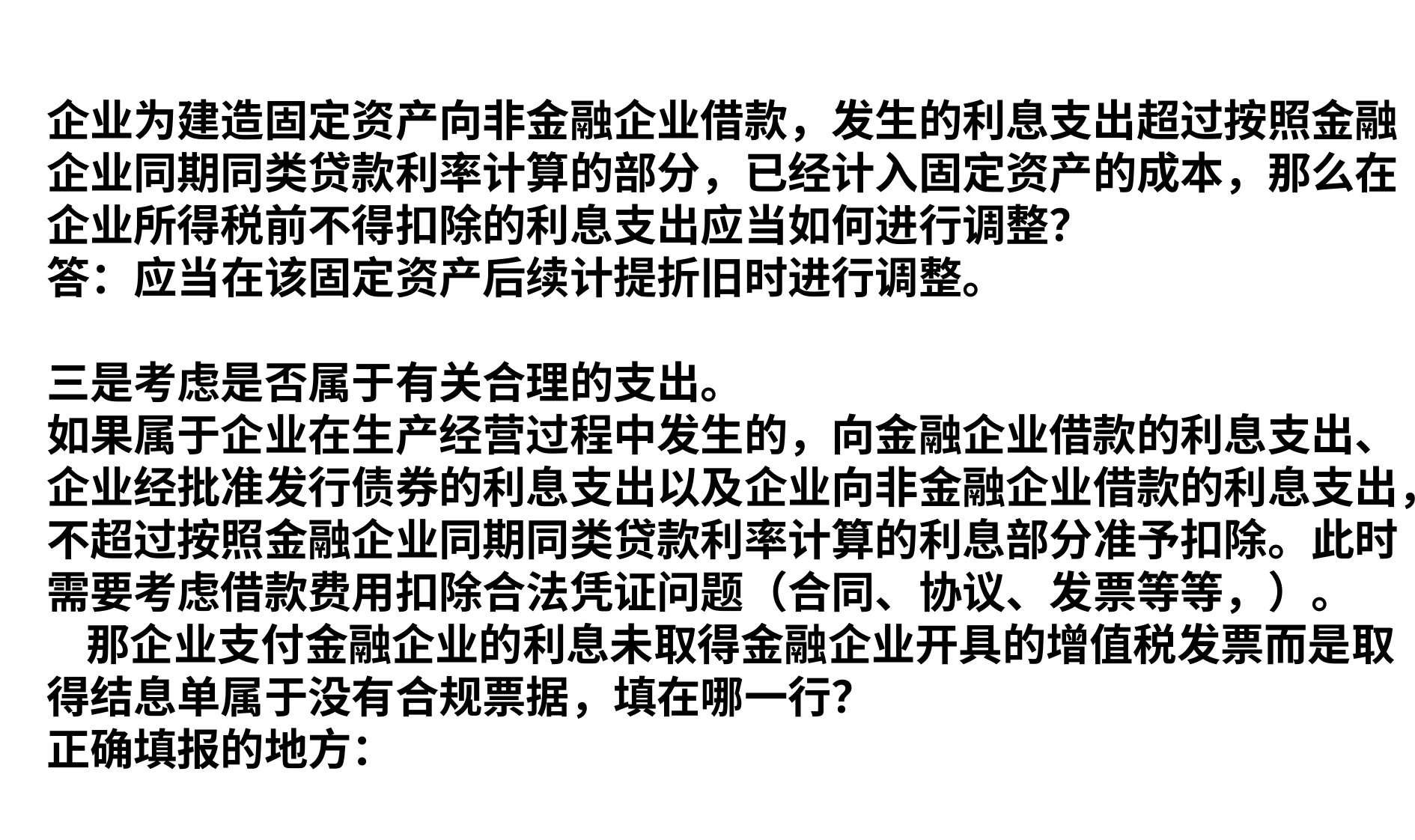

企业为建造固定资产向非金融企业借款，发生的利息支出超过按照金融企业同期同类贷款利率计算的部分，已经计入固定资产的成本，那么在企业所得税前不得扣除的利息支出应当如何进行调整？
答：应当在该固定资产后续计提折旧时进行调整。

三是考虑是否属于有关合理的支出。
如果属于企业在生产经营过程中发生的，向金融企业借款的利息支出、企业经批准发行债券的利息支出以及企业向非金融企业借款的利息支出，不超过按照金融企业同期同类贷款利率计算的利息部分准予扣除。此时需要考虑借款费用扣除合法凭证问题（合同、协议、发票等等，）。
   那企业支付金融企业的利息未取得金融企业开具的增值税发票而是取得结息单属于没有合规票据，填在哪一行？
正确填报的地方：